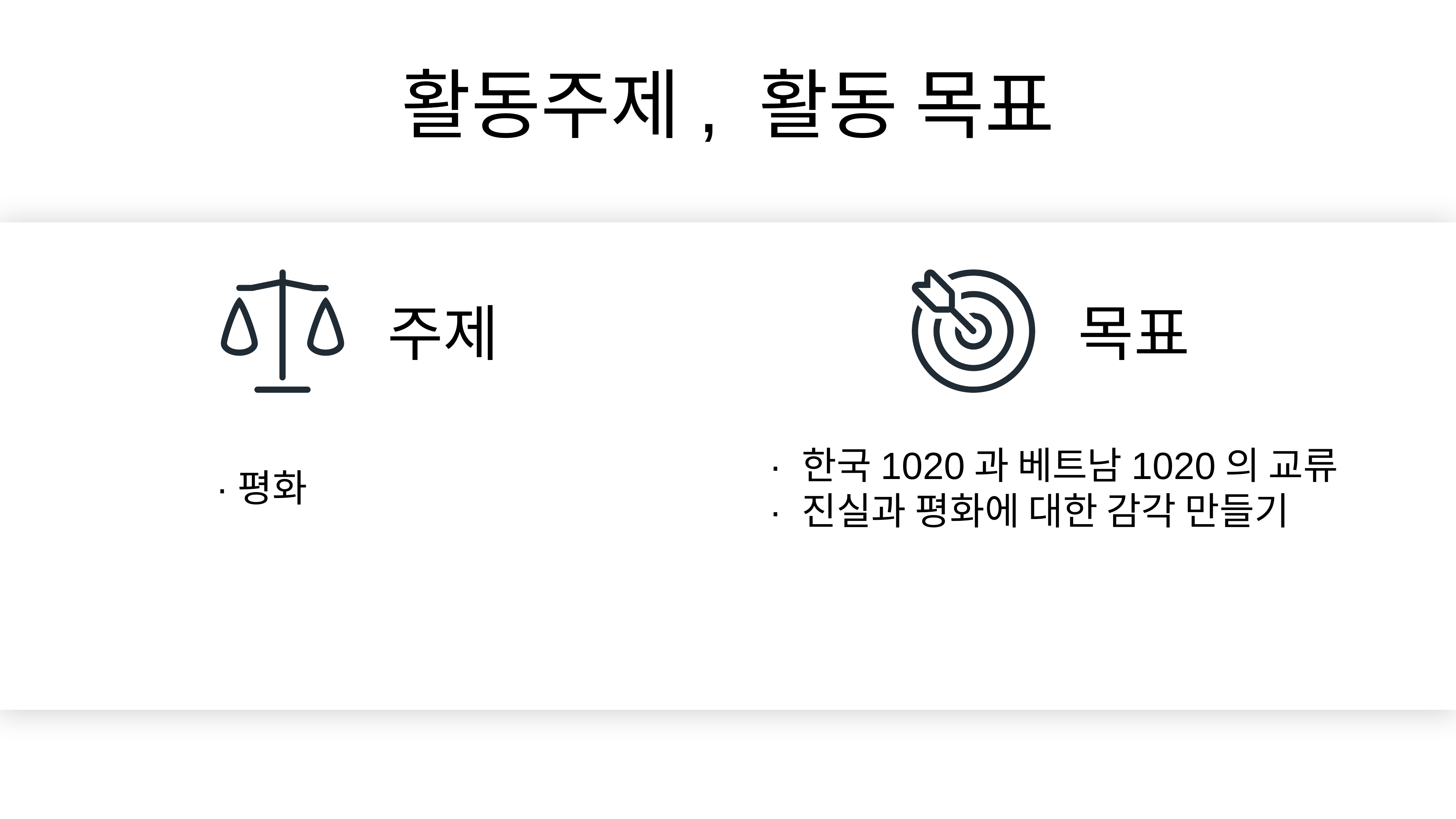

활동주제, 활동 목표

주제

목표
· 한국1020과 베트남1020의 교류
· 진실과 평화에 대한 감각 만들기
·평화